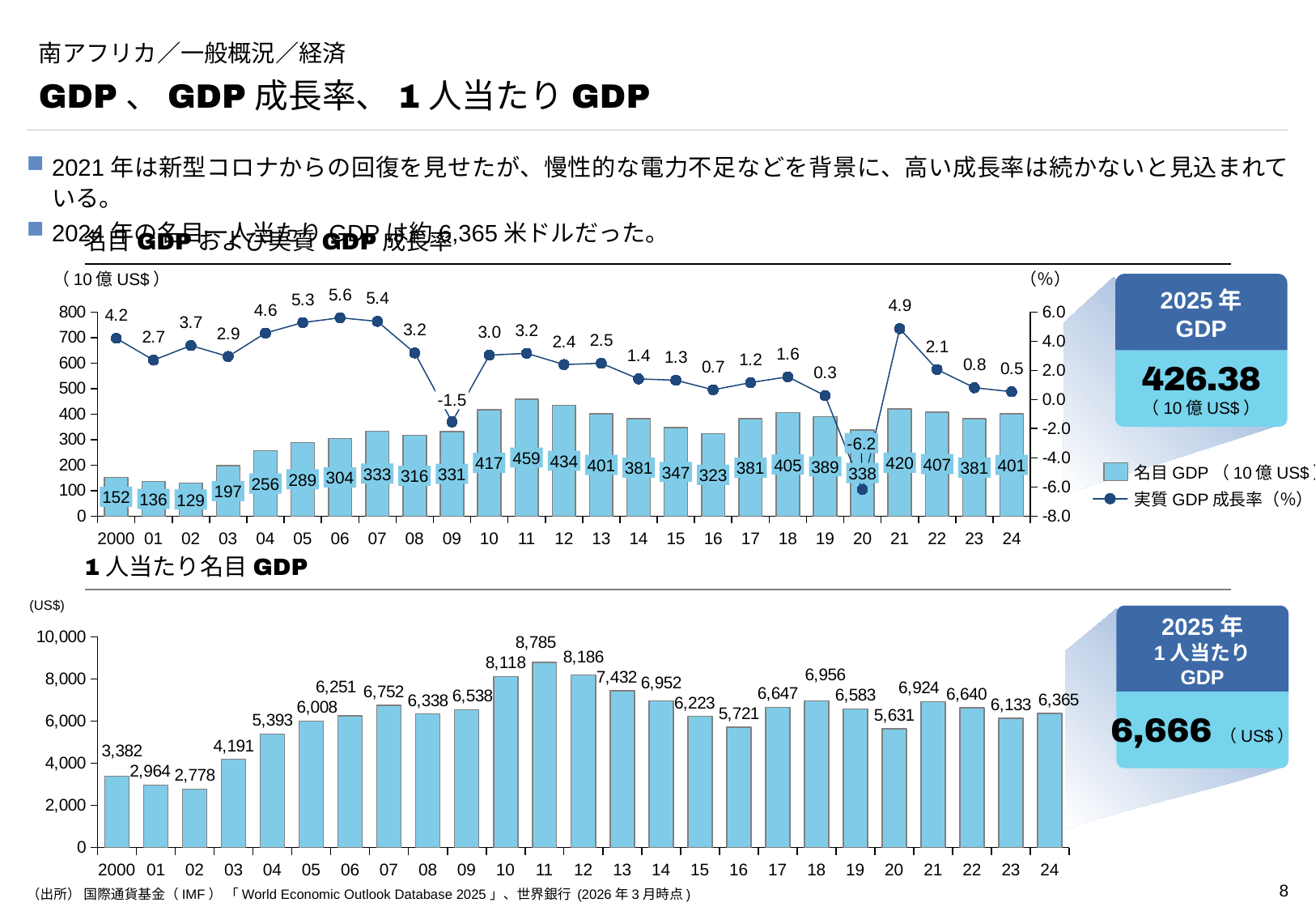

# 南アフリカ／一般概況／経済
GDP、GDP成長率、1人当たりGDP
2021年は新型コロナからの回復を見せたが、慢性的な電力不足などを背景に、高い成長率は続かないと見込まれている。
2024年の名目一人当たりGDPは約6,365米ドルだった。
名目GDPおよび実質GDP成長率

### Chart

| Category |  |  |
|---|---|---|
（10億US$）
（％）
2025年
GDP

426.38
（10億US$）
-1.5
-6.2
459
434
420
417
407
405
401
401
389
381
381
381
347
名目GDP（10億US$）
338

333
331
323
316
304
289
256
197
152
136
実質GDP成長率（％）
129

2000
01
02
03
04
05
06
07
08
09
10
11
12
13
14
15
16
17
18
19
20
21
22
23
24
1人当たり名目GDP
(US$)
2025年
1人当たり
GDP

### Chart

| Category |  |
|---|---|
6,666（US$）
2000
01
02
03
04
05
06
07
08
09
10
11
12
13
14
15
16
17
18
19
20
21
22
23
24
（出所） 国際通貨基金（IMF） 「World Economic Outlook Database 2025」、世界銀行 (2026年3月時点)